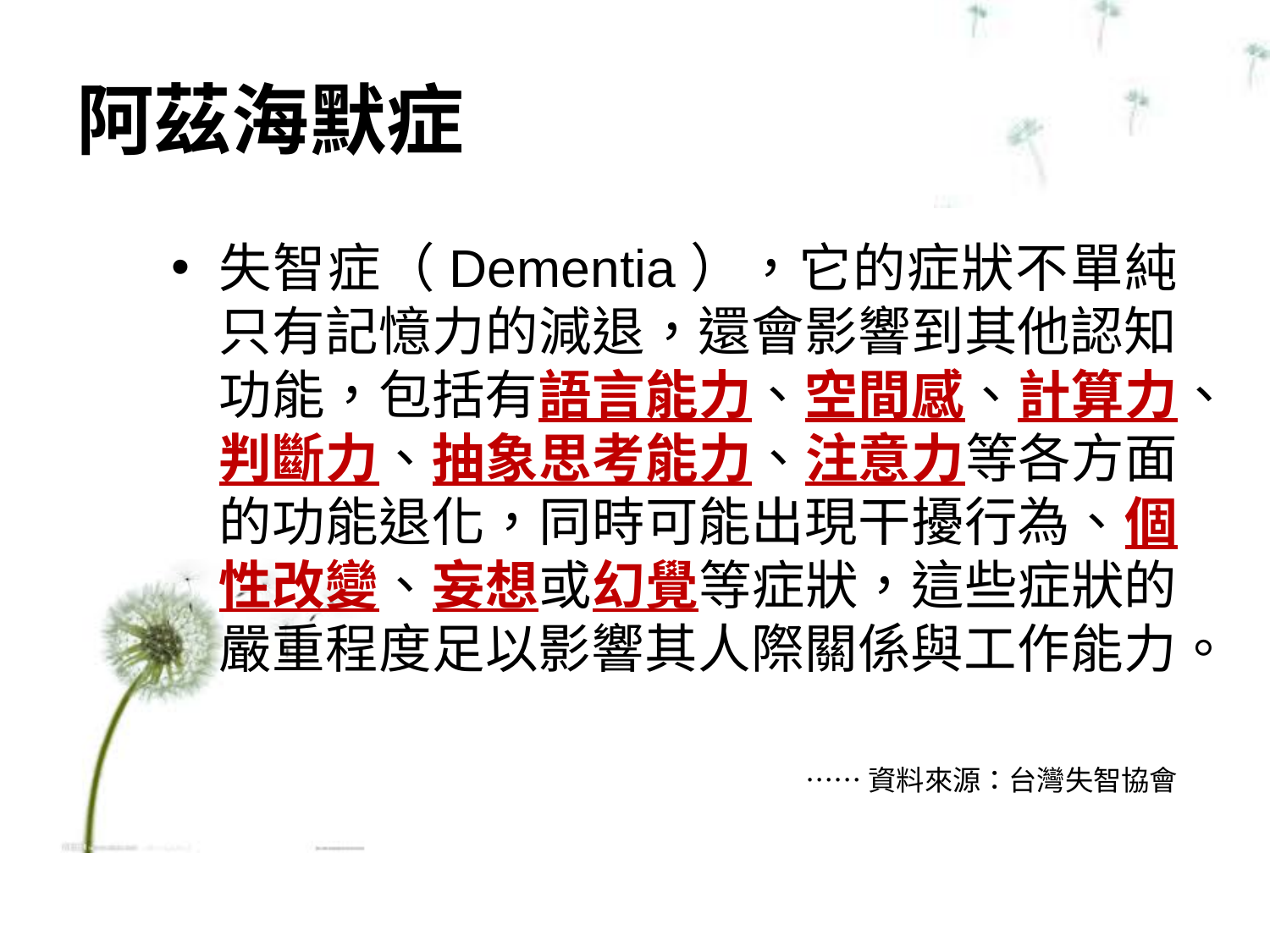

# 阿茲海默症
失智症（Dementia），它的症狀不單純只有記憶力的減退，還會影響到其他認知功能，包括有語言能力、空間感、計算力、判斷力、抽象思考能力、注意力等各方面的功能退化，同時可能出現干擾行為、個性改變、妄想或幻覺等症狀，這些症狀的嚴重程度足以影響其人際關係與工作能力。

……資料來源：台灣失智協會